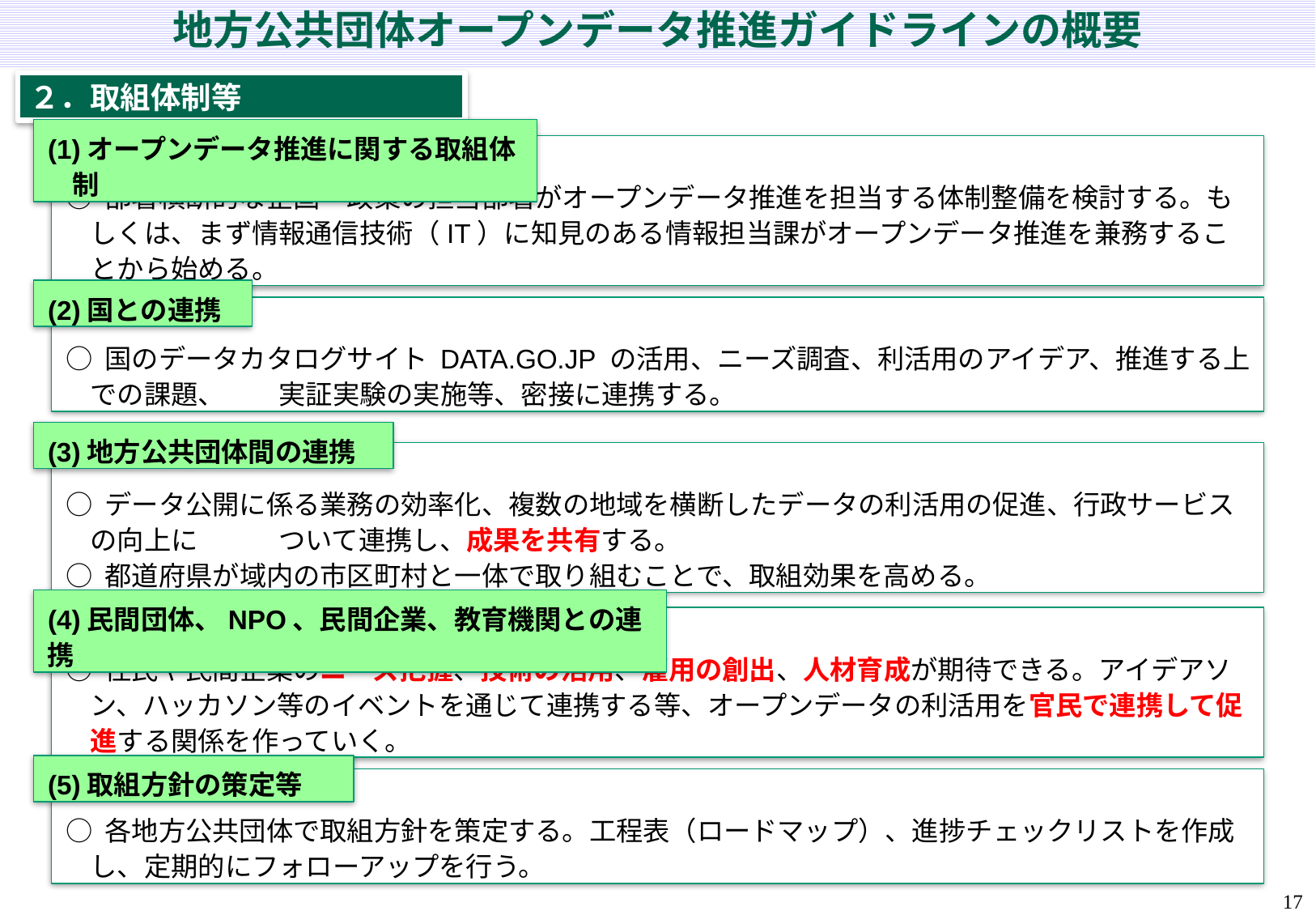

地方公共団体オープンデータ推進ガイドラインの概要
２．取組体制等
(1)オープンデータ推進に関する取組体制

○ 部署横断的な企画・政策の担当部署がオープンデータ推進を担当する体制整備を検討する。もしくは、まず情報通信技術（IT）に知見のある情報担当課がオープンデータ推進を兼務することから始める。
(2)国との連携

○ 国のデータカタログサイト DATA.GO.JP の活用、ニーズ調査、利活用のアイデア、推進する上での課題、　　実証実験の実施等、密接に連携する。
(3)地方公共団体間の連携

○ データ公開に係る業務の効率化、複数の地域を横断したデータの利活用の促進、行政サービスの向上に　　　ついて連携し、成果を共有する。
○ 都道府県が域内の市区町村と一体で取り組むことで、取組効果を高める。
(4)民間団体、NPO、民間企業、教育機関との連携

○ 住民や民間企業のニーズ把握、技術の活用、雇用の創出、人材育成が期待できる。アイデアソン、ハッカソン等のイベントを通じて連携する等、オープンデータの利活用を官民で連携して促進する関係を作っていく。
(5)取組方針の策定等

○ 各地方公共団体で取組方針を策定する。工程表（ロードマップ）、進捗チェックリストを作成し、定期的にフォローアップを行う。
17